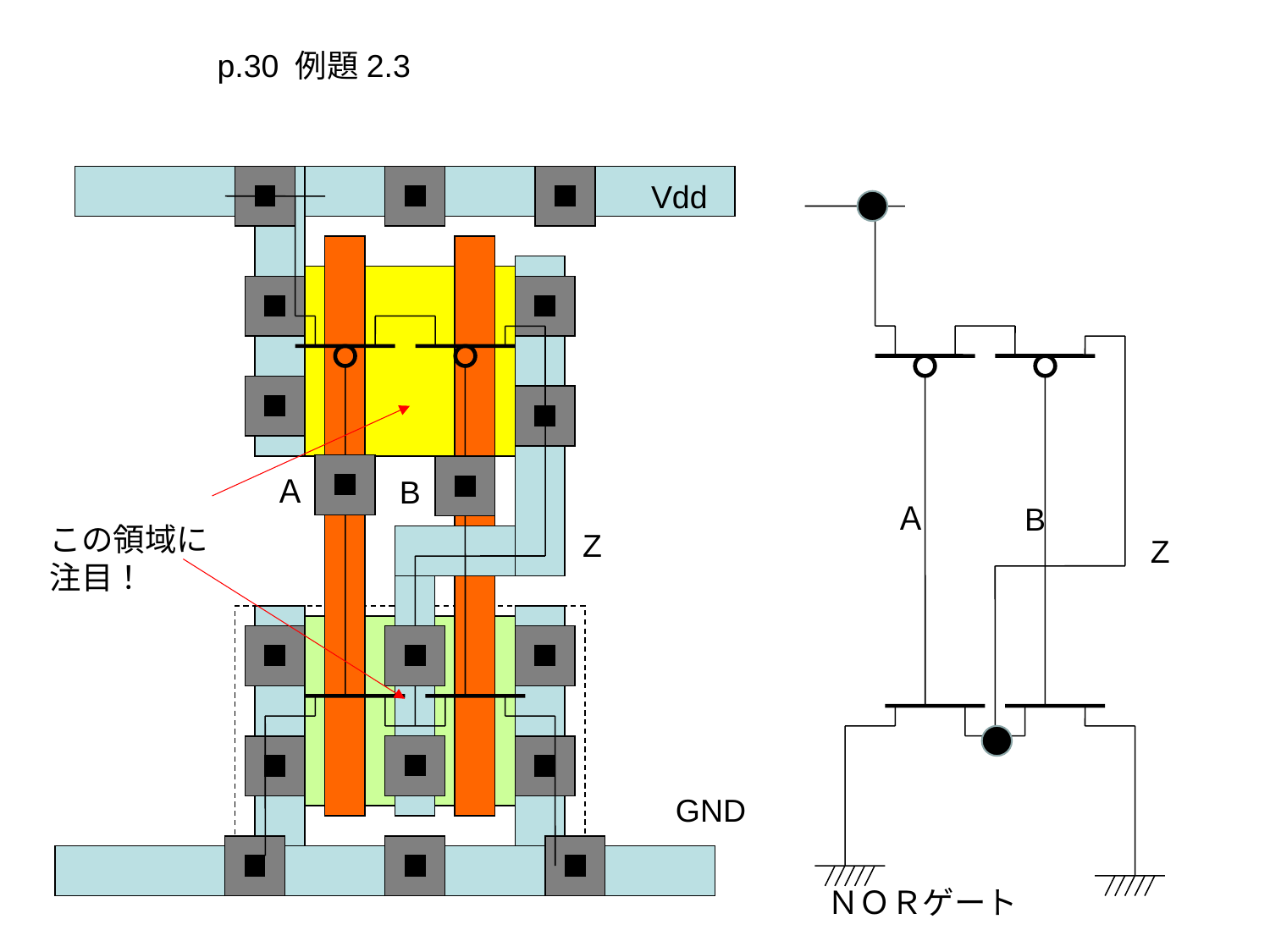

p.30 例題2.3

Vdd

Ａ
B
Ａ
B
この領域に
注目！
Z
Z

GND

ＮＯＲゲート